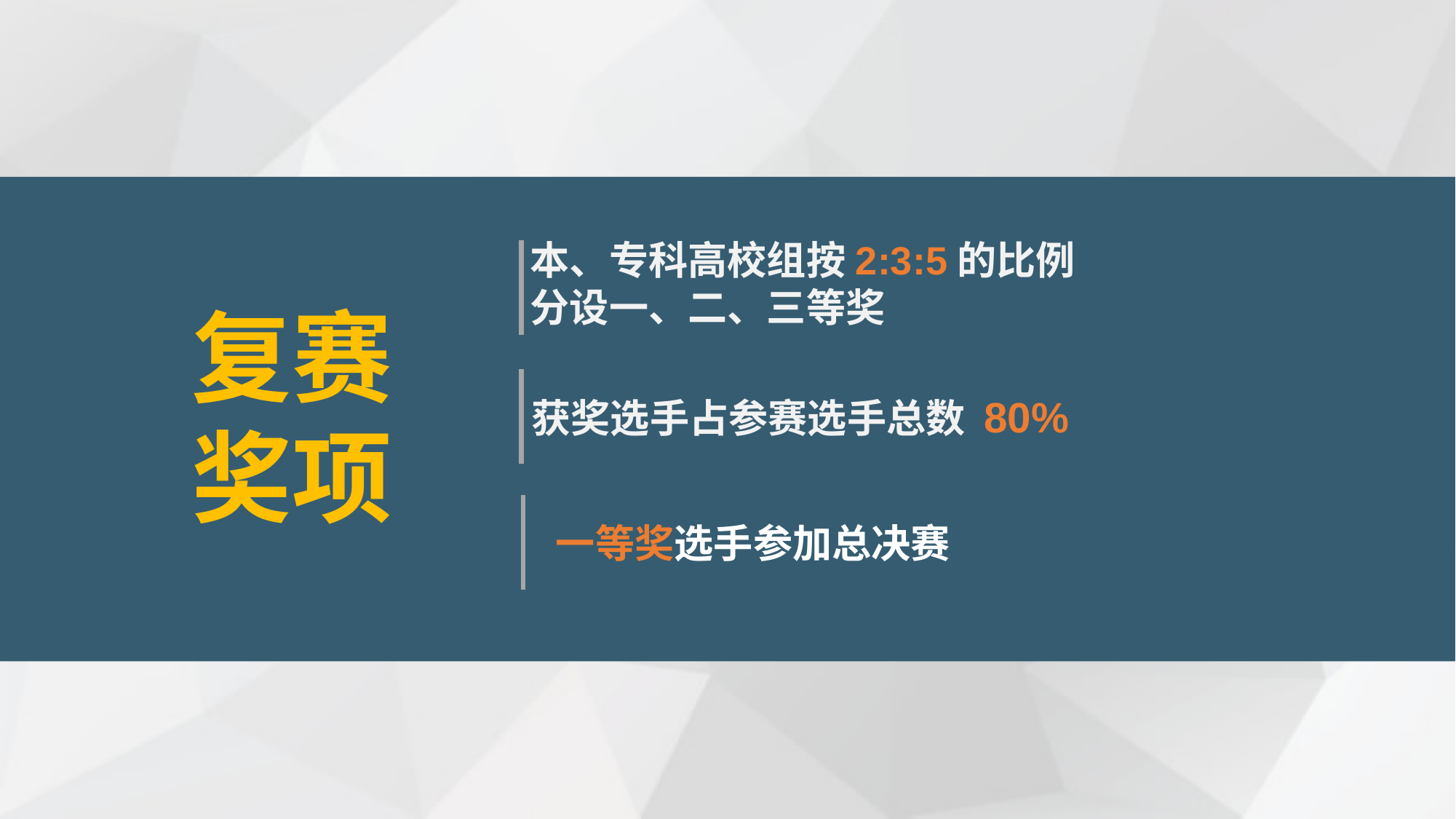

本、专科高校组按2:3:5的比例
分设一、二、三等奖
复赛奖项
获奖选手占参赛选手总数 80%
一等奖选手参加总决赛